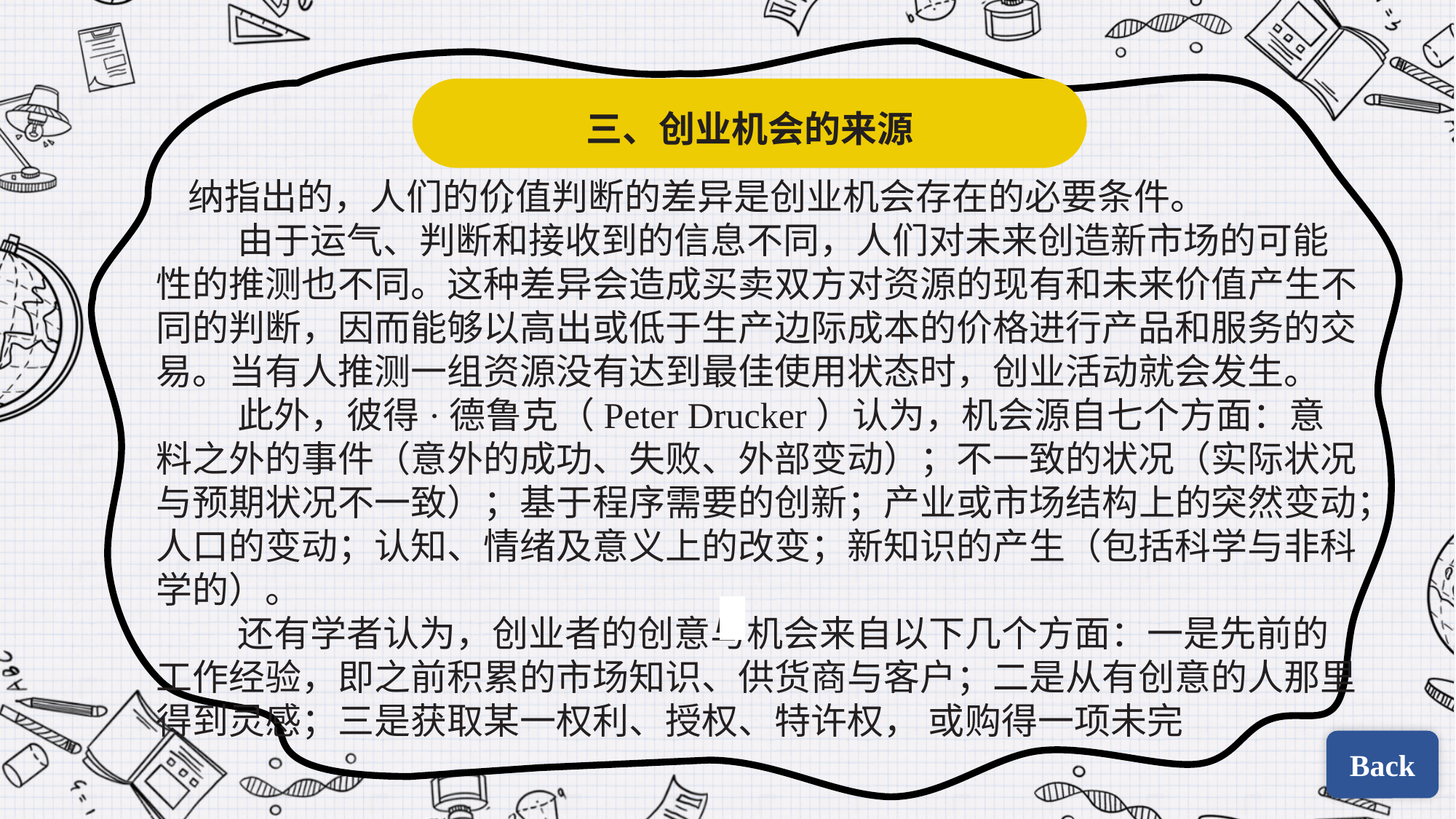

三、创业机会的来源
纳指出的，人们的价值判断的差异是创业机会存在的必要条件。
     由于运气、判断和接收到的信息不同，人们对未来创造新市场的可能性的推测也不同。这种差异会造成买卖双方对资源的现有和未来价值产生不同的判断，因而能够以高出或低于生产边际成本的价格进行产品和服务的交易。当有人推测一组资源没有达到最佳使用状态时，创业活动就会发生。
     此外，彼得·德鲁克（Peter Drucker）认为，机会源自七个方面：意料之外的事件（意外的成功、失败、外部变动）；不一致的状况（实际状况与预期状况不一致）；基于程序需要的创新；产业或市场结构上的突然变动；人口的变动；认知、情绪及意义上的改变；新知识的产生（包括科学与非科学的）。
     还有学者认为，创业者的创意与机会来自以下几个方面：一是先前的工作经验，即之前积累的市场知识、供货商与客户；二是从有创意的人那里得到灵感；三是获取某一权利、授权、特许权， 或购得一项未完
|  |  |
| --- | --- |
|  |  |

Back